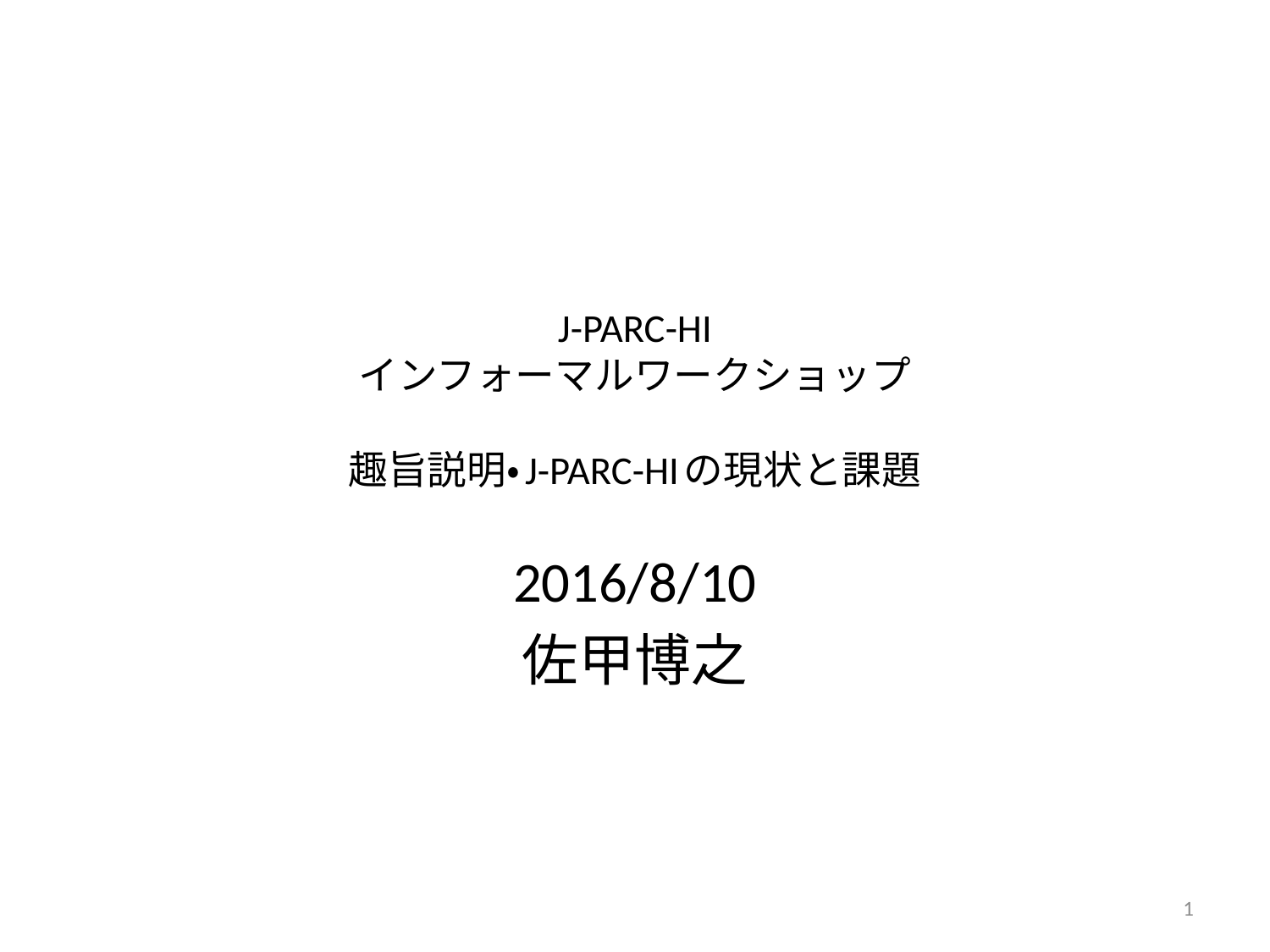

# J-PARC-HI インフォーマルワークショップ 趣旨説明・J-PARC-HIの現状と課題
2016/8/10
佐甲博之

1